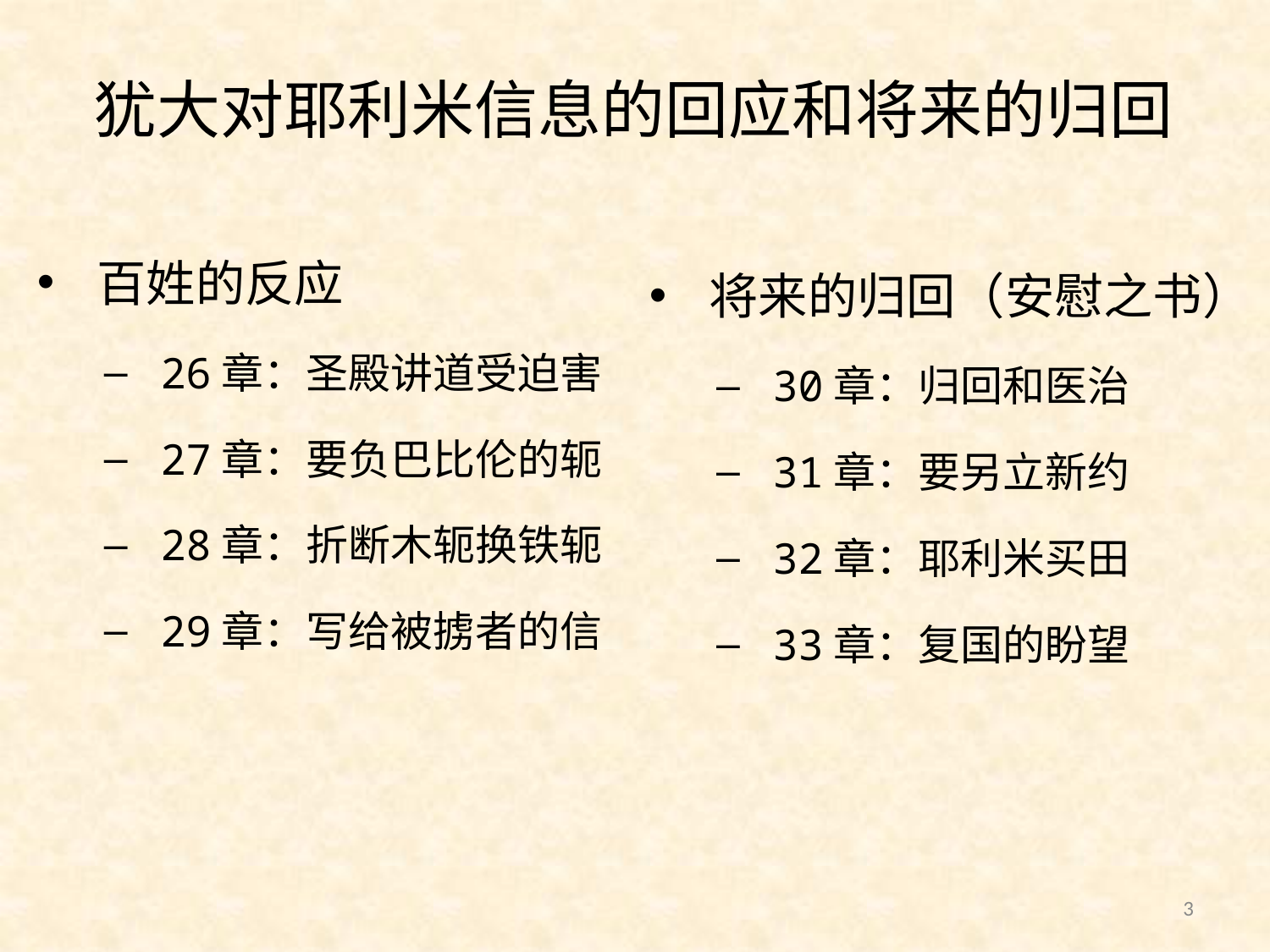

# 犹大对耶利米信息的回应和将来的归回
百姓的反应
26章：圣殿讲道受迫害
27章：要负巴比伦的轭
28章：折断木轭换铁轭
29章：写给被掳者的信

将来的归回（安慰之书）
30章：归回和医治
31章：要另立新约
32章：耶利米买田
33章：复国的盼望
3